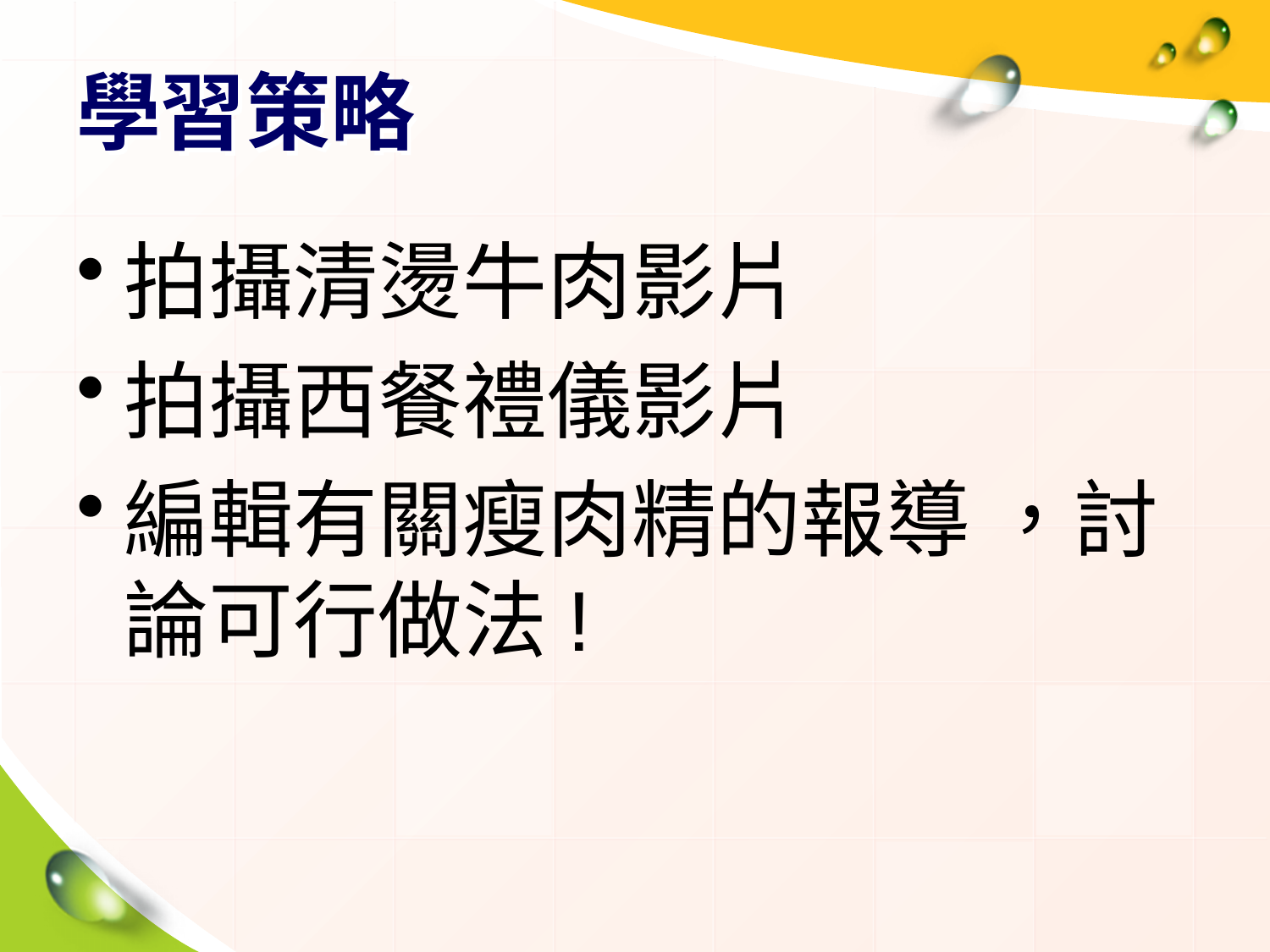

# 學習策略
拍攝清燙牛肉影片
拍攝西餐禮儀影片
編輯有關瘦肉精的報導 ，討論可行做法!